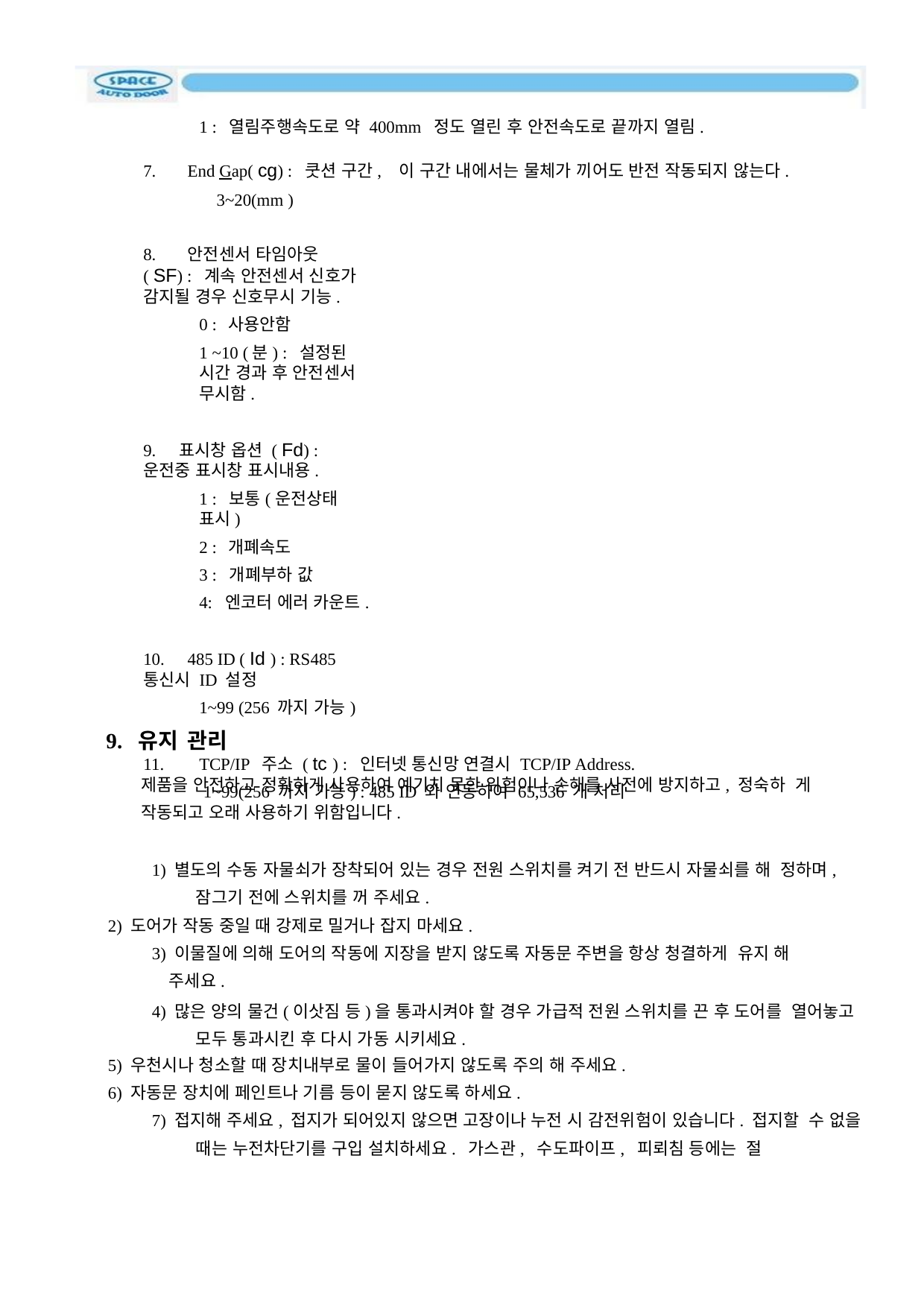

1 :  열림주행속도로 약 400mm  정도 열린 후 안전속도로 끝까지 열림.

7.	End Gap( cg) :  쿳션 구간,	이 구간 내에서는 물체가 끼어도 반전 작동되지 않는다.
3~20(mm )

8.	안전센서 타임아웃( SF) :  계속 안전센서 신호가 감지될 경우 신호무시 기능.
0 : 사용안함
1 ~10 (분) :  설정된 시간 경과 후 안전센서 무시함.

9.	표시창 옵션 ( Fd) :  운전중 표시창 표시내용.
1 :  보통(운전상태 표시)
2 : 개폐속도
3 :  개폐부하 값
4:  엔코터 에러 카운트.

10.	485 ID ( Id ) : RS485 통신시 ID 설정
1~99 (256 까지 가능)

11.	TCP/IP  주소 ( tc ) :  인터넷 통신망 연결시 TCP/IP Address.  1~99(256 까지 가능) : 485 ID 와 연동하여 65,536 개 처리
9.  유지 관리
제품을 안전하고 정확하게 사용하여 예기치 못한 위험이나 손해를 사전에 방지하고, 정숙하  게 작동되고 오래 사용하기 위함입니다.

1) 별도의 수동 자물쇠가 장착되어 있는 경우 전원 스위치를 켜기 전 반드시 자물쇠를 해  정하며,  잠그기 전에 스위치를 꺼 주세요.
2) 도어가 작동 중일 때 강제로 밀거나 잡지 마세요.
3) 이물질에 의해 도어의 작동에 지장을 받지 않도록 자동문 주변을 항상 청결하게  유지 해 주세요.
4) 많은 양의 물건(이삿짐 등)을 통과시켜야 할 경우 가급적 전원 스위치를 끈 후 도어를  열어놓고 모두 통과시킨 후 다시 가동 시키세요.
5) 우천시나 청소할 때 장치내부로 물이 들어가지 않도록 주의 해 주세요.
6) 자동문 장치에 페인트나 기름 등이 묻지 않도록 하세요.
7) 접지해 주세요, 접지가 되어있지 않으면 고장이나 누전 시 감전위험이 있습니다. 접지할  수 없을 때는 누전차단기를 구입 설치하세요.  가스관,  수도파이프,  피뢰침 등에는  절